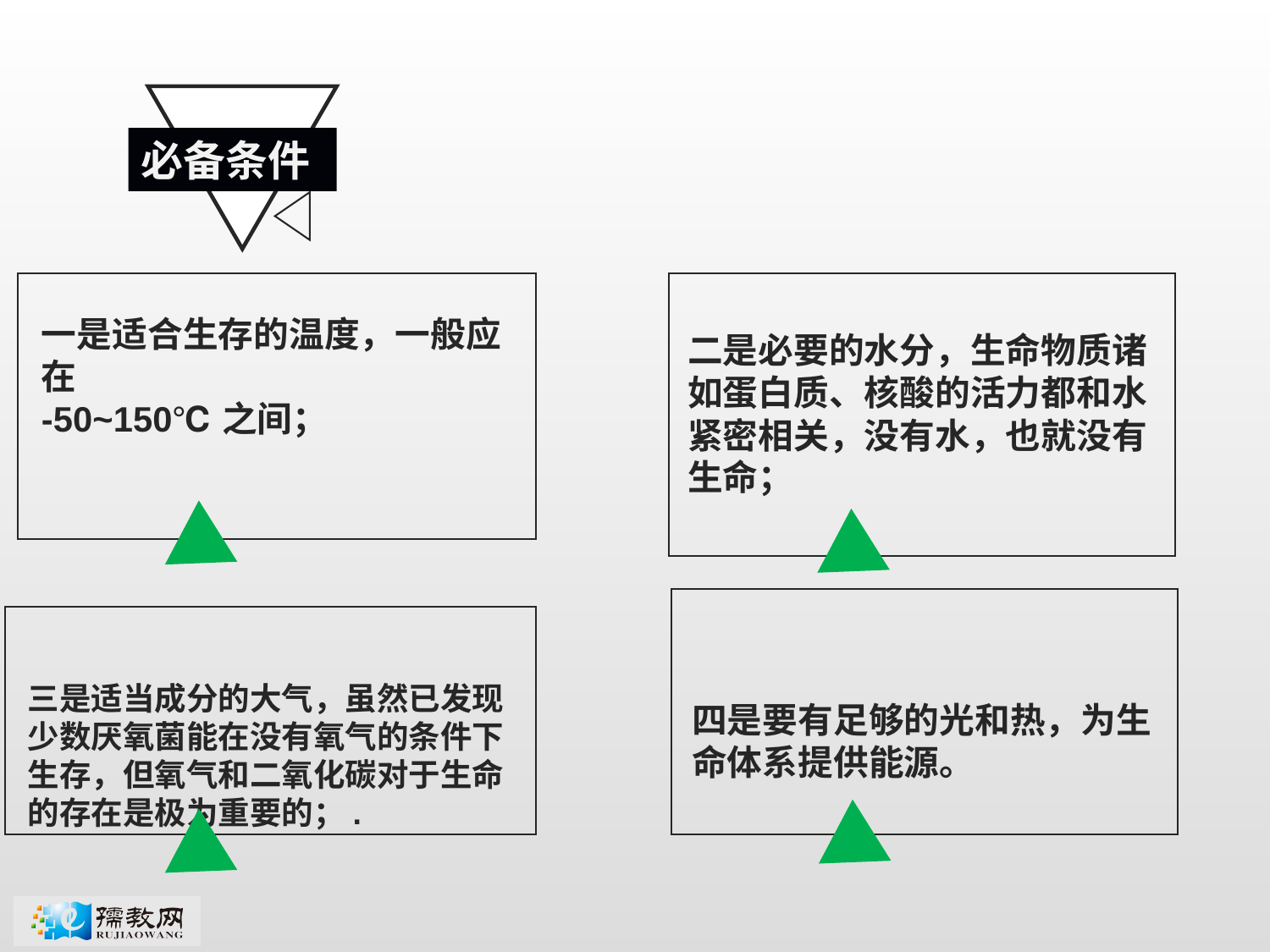

必备条件

一是适合生存的温度，一般应在
-50~150℃之间；
二是必要的水分，生命物质诸如蛋白质、核酸的活力都和水紧密相关，没有水，也就没有生命；

三是适当成分的大气，虽然已发现少数厌氧菌能在没有氧气的条件下生存，但氧气和二氧化碳对于生命的存在是极为重要的；.
四是要有足够的光和热，为生命体系提供能源。